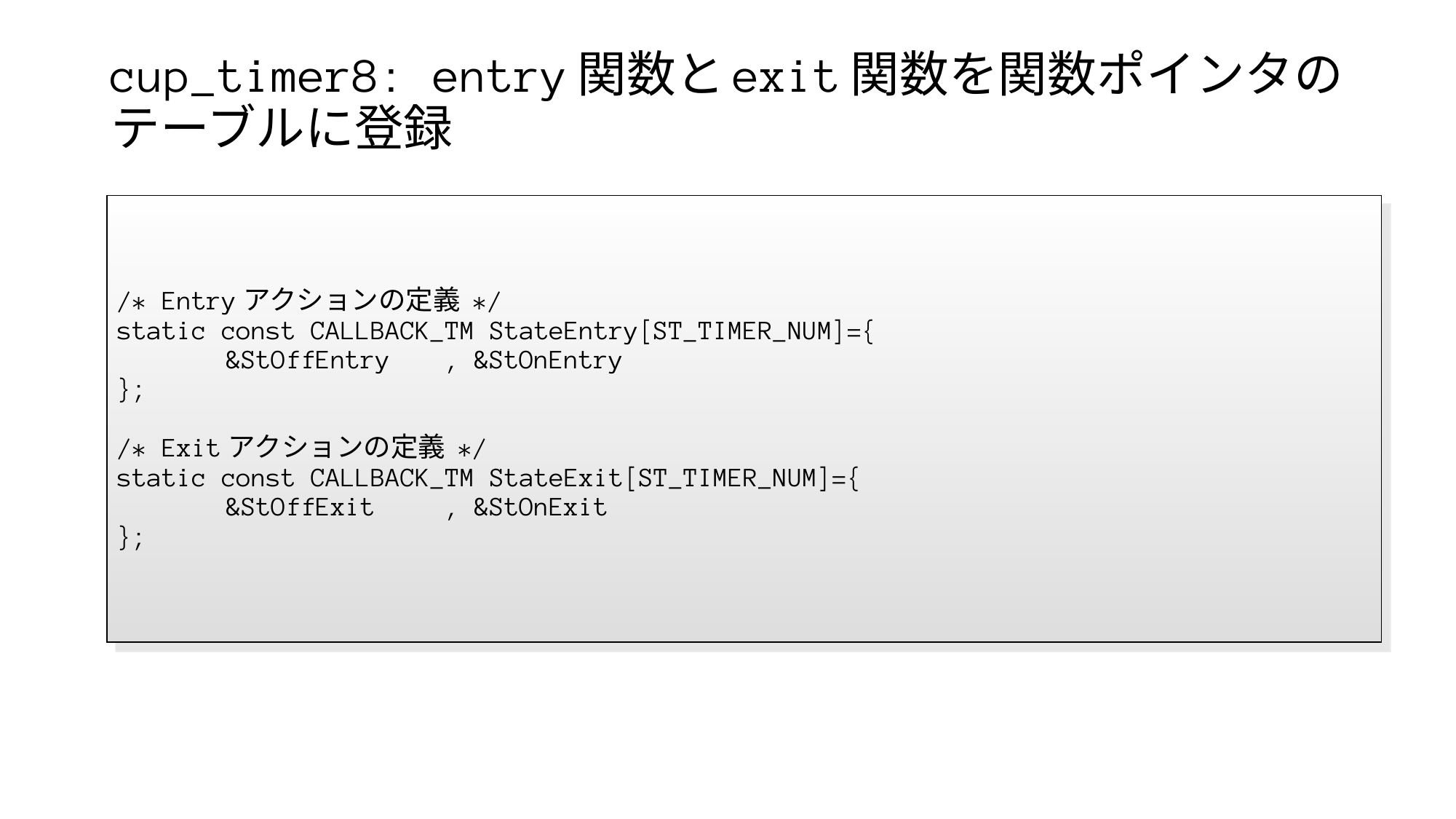

# cup_timer8: entry関数とexit関数を関数ポインタのテーブルに登録
/* Entryアクションの定義 */
static const CALLBACK_TM StateEntry[ST_TIMER_NUM]={
	&StOffEntry	, &StOnEntry
};

/* Exitアクションの定義 */
static const CALLBACK_TM StateExit[ST_TIMER_NUM]={
	&StOffExit	, &StOnExit
};